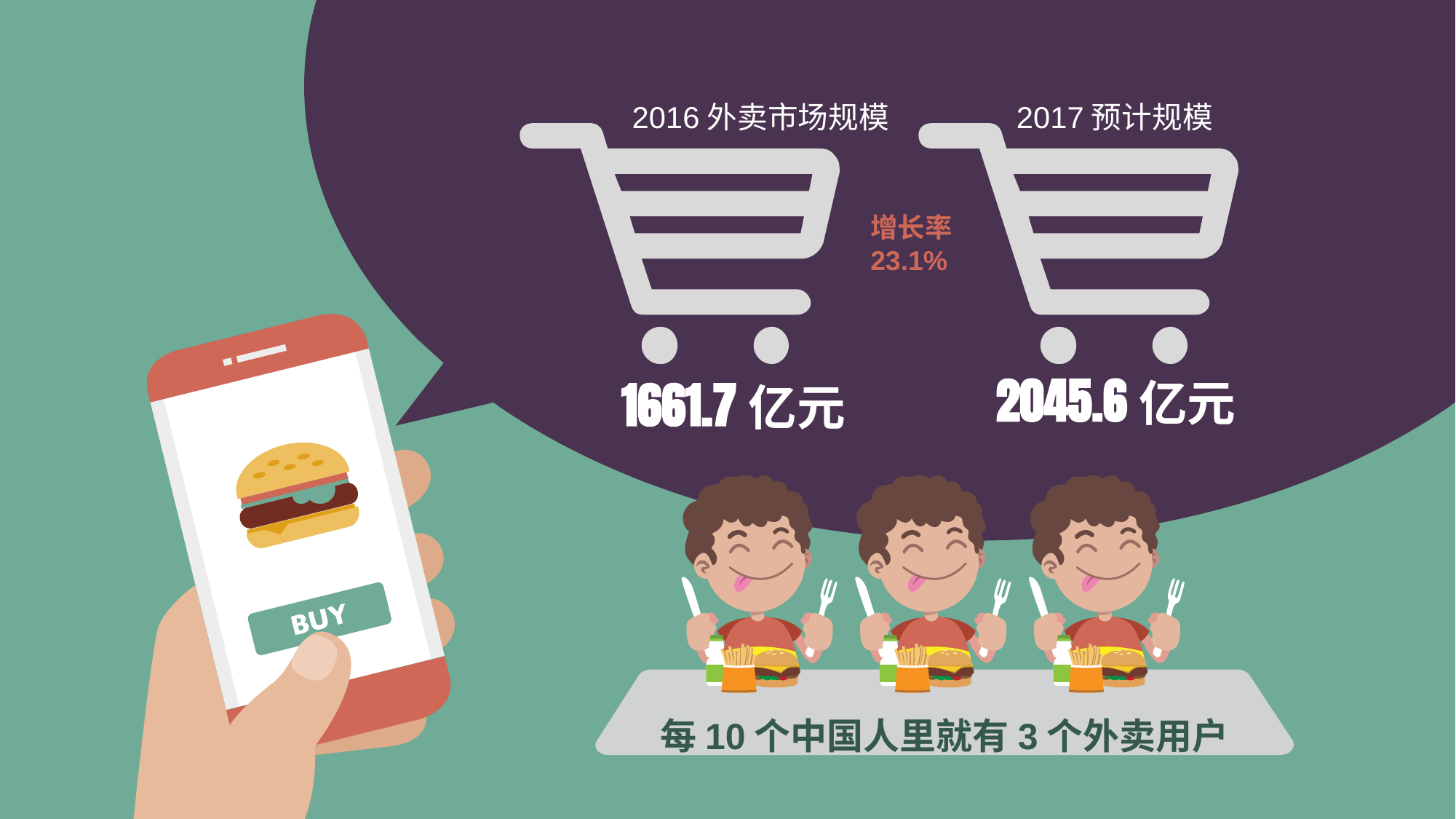

2016外卖市场规模
2017预计规模

增长率
23.1%

2045.6亿元
1661.7亿元

每10个中国人里就有3个外卖用户